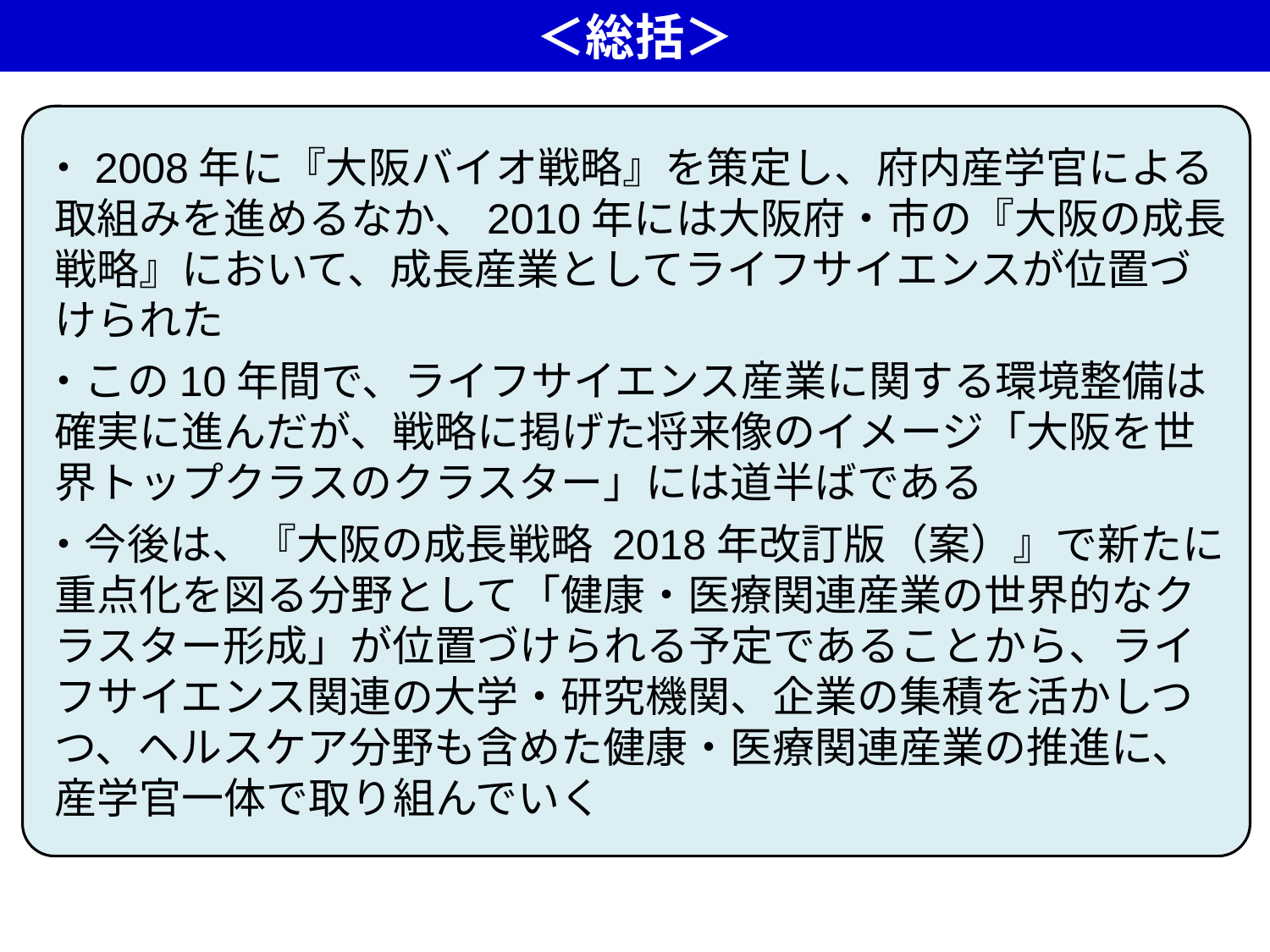

＜総括＞
・2008年に『大阪バイオ戦略』を策定し、府内産学官による取組みを進めるなか、2010年には大阪府・市の『大阪の成長戦略』において、成長産業としてライフサイエンスが位置づけられた

・この10年間で、ライフサイエンス産業に関する環境整備は確実に進んだが、戦略に掲げた将来像のイメージ「大阪を世界トップクラスのクラスター」には道半ばである

・今後は、『大阪の成長戦略 2018年改訂版（案）』で新たに重点化を図る分野として「健康・医療関連産業の世界的なクラスター形成」が位置づけられる予定であることから、ライフサイエンス関連の大学・研究機関、企業の集積を活かしつつ、ヘルスケア分野も含めた健康・医療関連産業の推進に、産学官一体で取り組んでいく